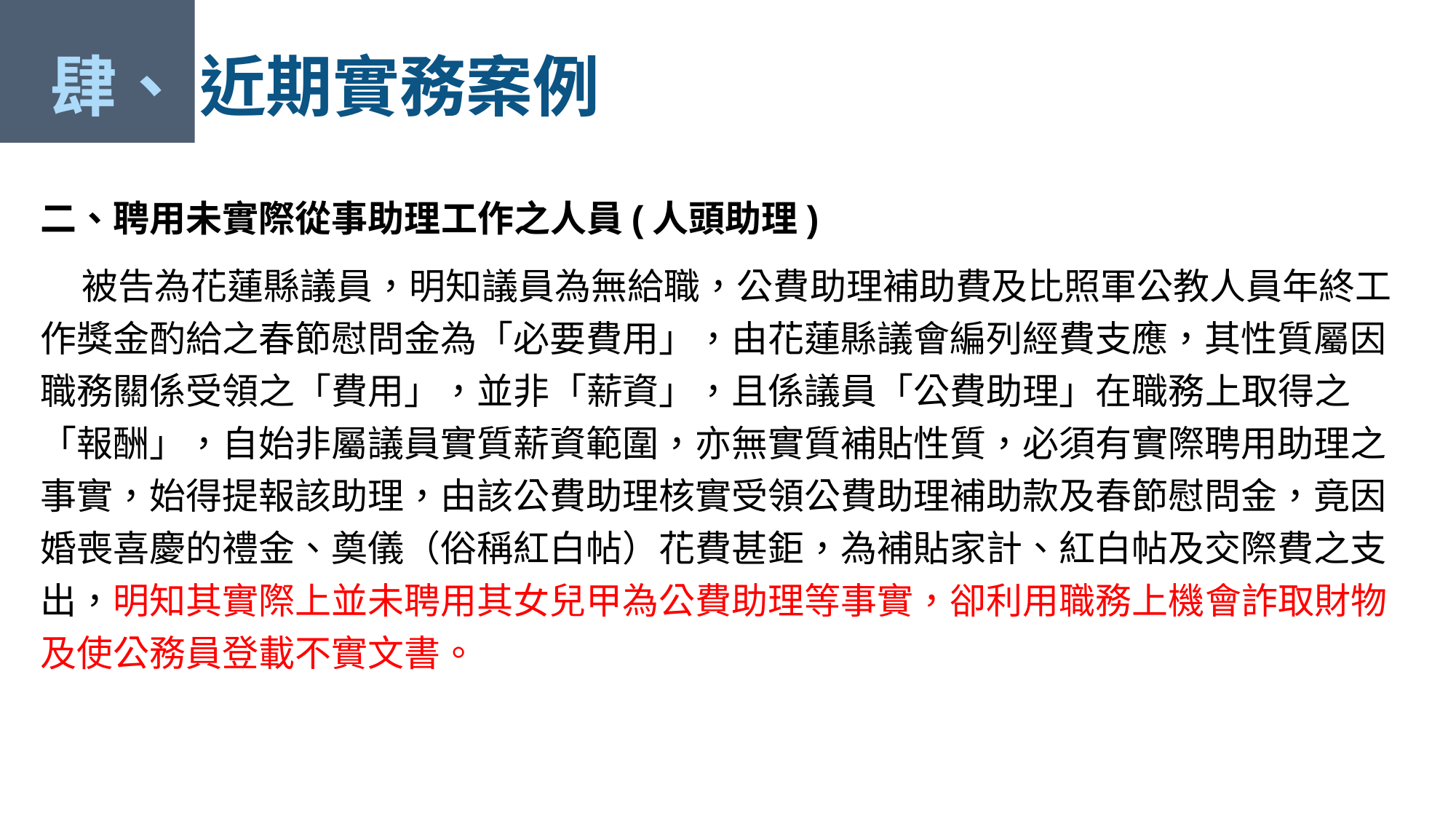

肆、 近期實務案例
二、聘用未實際從事助理工作之人員(人頭助理)
    被告為花蓮縣議員，明知議員為無給職，公費助理補助費及比照軍公教人員年終工作獎金酌給之春節慰問金為「必要費用」，由花蓮縣議會編列經費支應，其性質屬因職務關係受領之「費用」，並非「薪資」，且係議員「公費助理」在職務上取得之「報酬」，自始非屬議員實質薪資範圍，亦無實質補貼性質，必須有實際聘用助理之事實，始得提報該助理，由該公費助理核實受領公費助理補助款及春節慰問金，竟因婚喪喜慶的禮金、奠儀（俗稱紅白帖）花費甚鉅，為補貼家計、紅白帖及交際費之支出，明知其實際上並未聘用其女兒甲為公費助理等事實，卻利用職務上機會詐取財物及使公務員登載不實文書。